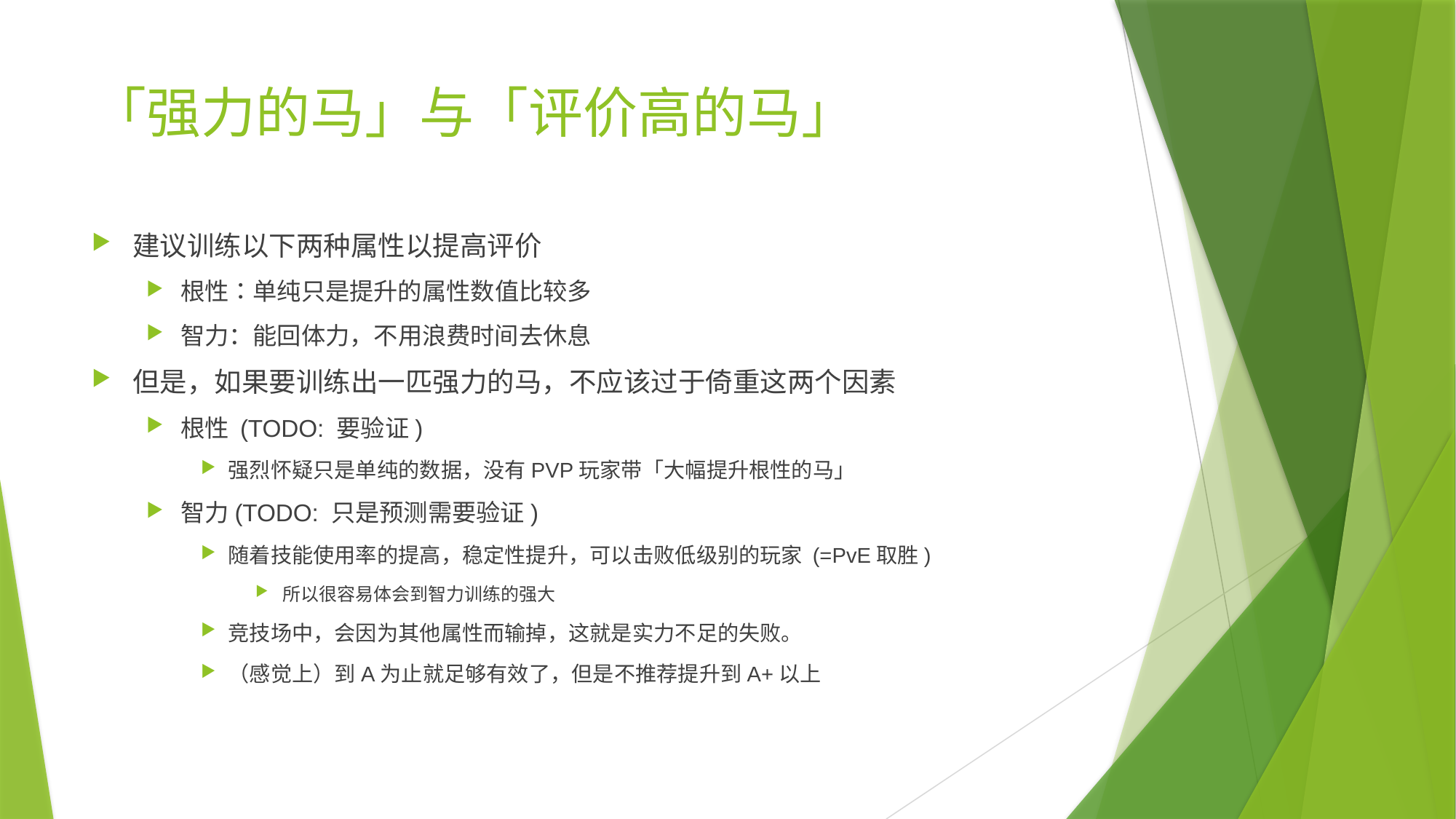

# 「强力的马」与「评价高的马」
建议训练以下两种属性以提高评价
根性：单纯只是提升的属性数值比较多
智力：能回体力，不用浪费时间去休息
但是，如果要训练出一匹强力的马，不应该过于倚重这两个因素
根性 (TODO: 要验证)
强烈怀疑只是单纯的数据，没有PVP玩家带「大幅提升根性的马」
智力(TODO: 只是预测需要验证)
随着技能使用率的提高，稳定性提升，可以击败低级别的玩家 (=PvE取胜)
所以很容易体会到智力训练的强大
竞技场中，会因为其他属性而输掉，这就是实力不足的失败。
（感觉上）到A为止就足够有效了，但是不推荐提升到A+以上